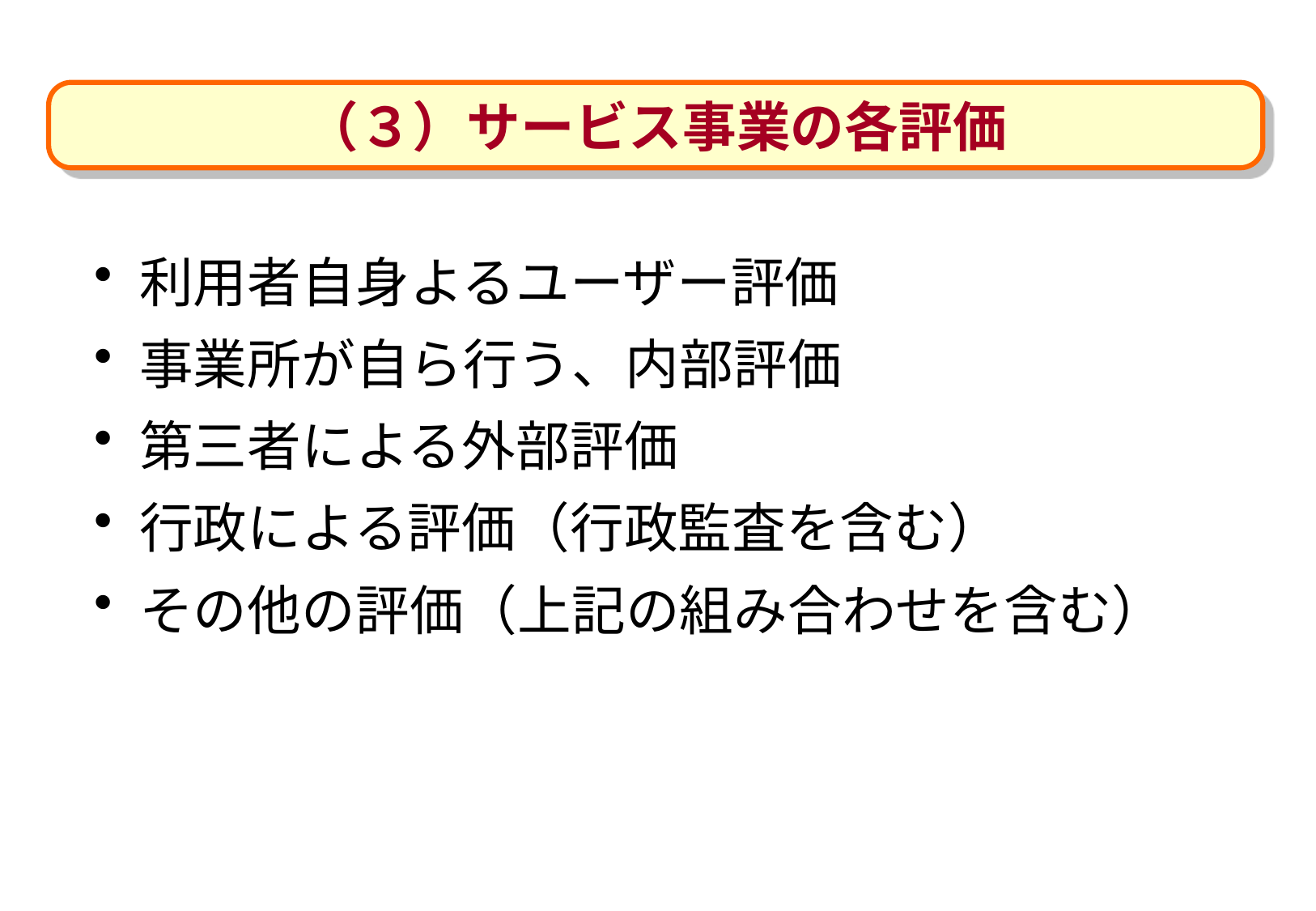

（３）サービス事業の各評価
利用者自身よるユーザー評価
事業所が自ら行う、内部評価
第三者による外部評価
行政による評価（行政監査を含む）
その他の評価（上記の組み合わせを含む）